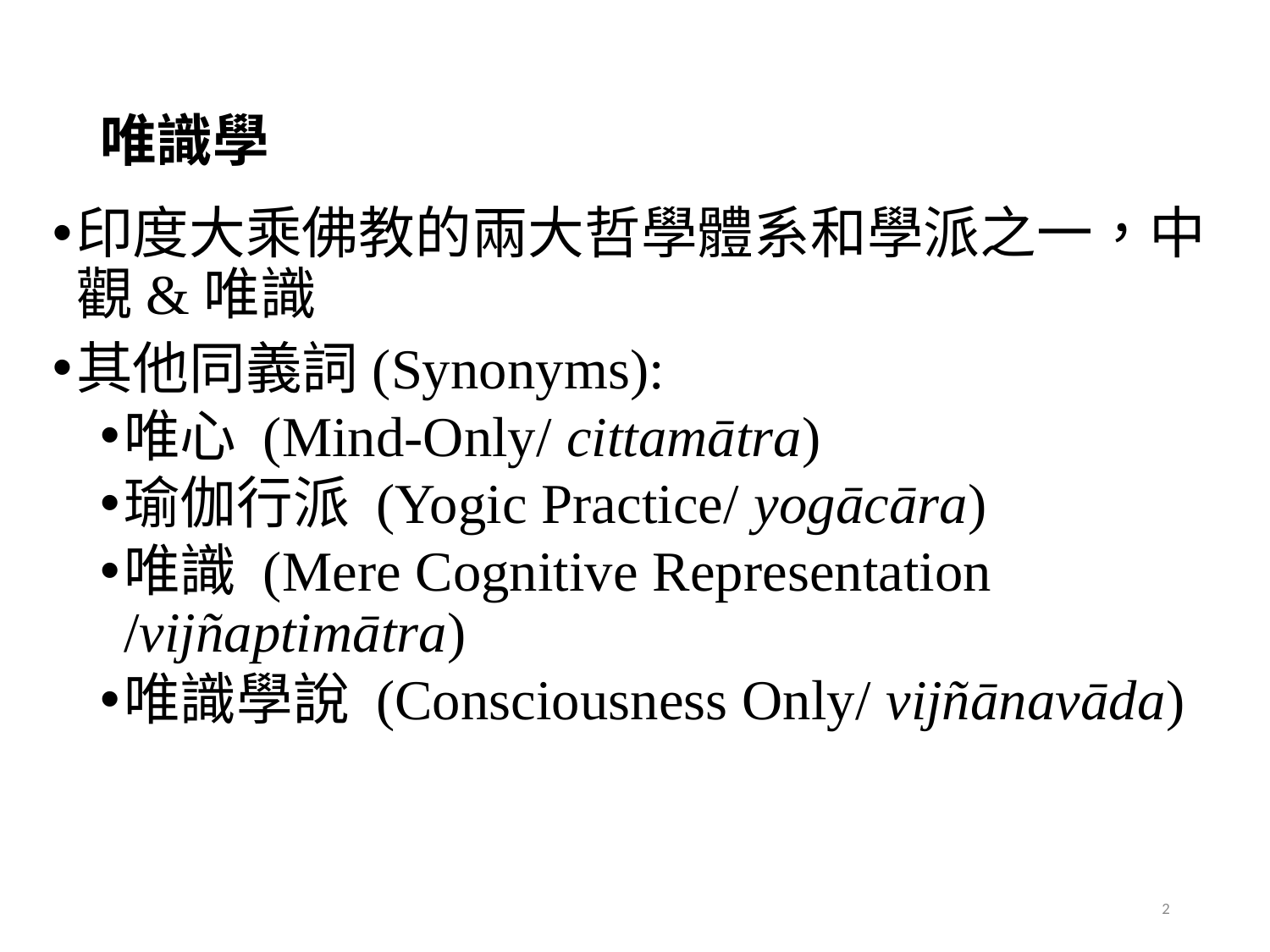

# 唯識學
印度大乘佛教的兩大哲學體系和學派之一，中觀&唯識
其他同義詞(Synonyms):
唯心 (Mind-Only/ cittamātra)
瑜伽行派 (Yogic Practice/ yogācāra)
唯識 (Mere Cognitive Representation /vijñaptimātra)
唯識學說 (Consciousness Only/ vijñānavāda)
2